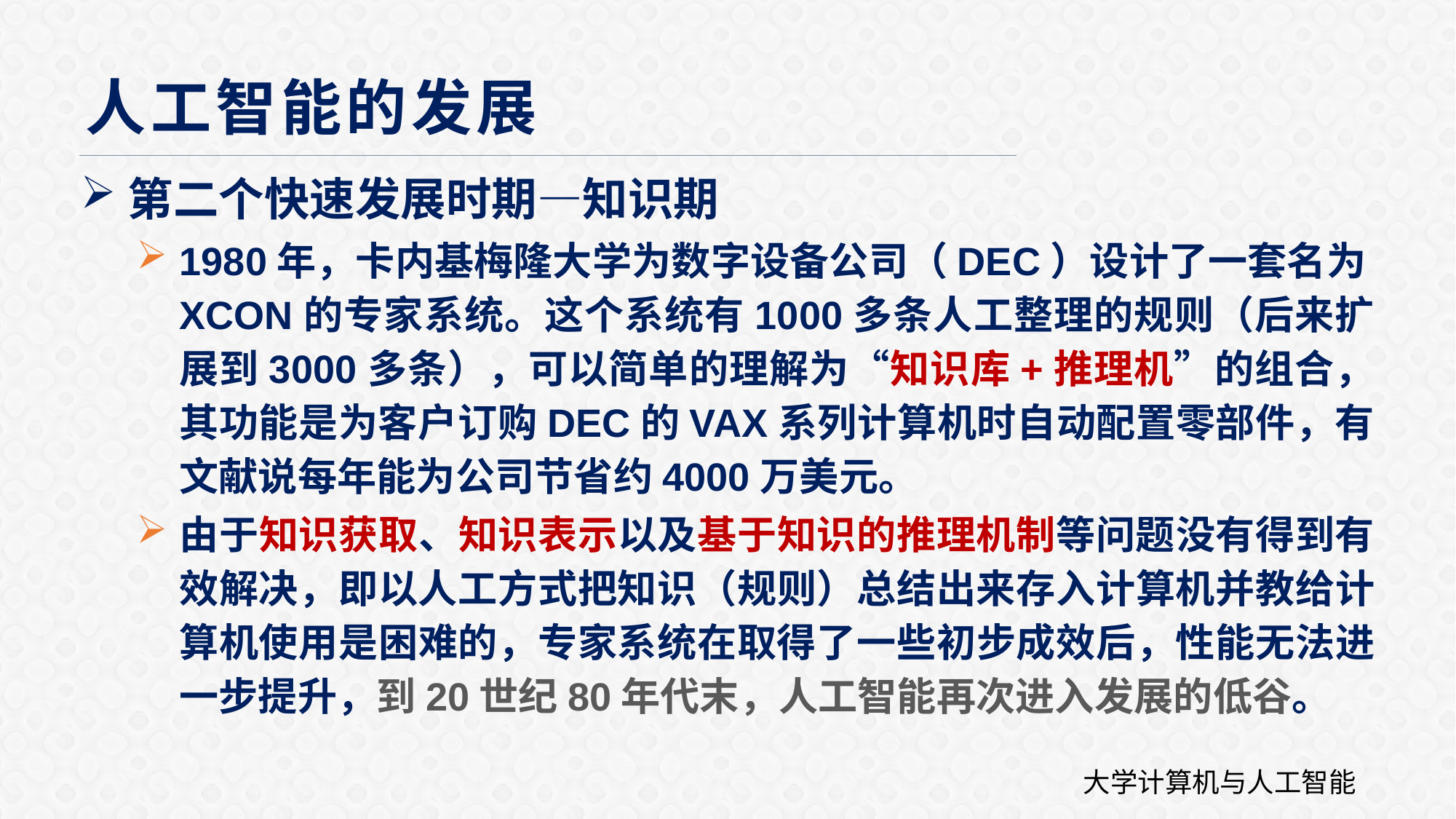

人工智能的发展
第二个快速发展时期—知识期
1980年，卡内基梅隆大学为数字设备公司（DEC）设计了一套名为XCON的专家系统。这个系统有1000多条人工整理的规则（后来扩展到3000多条），可以简单的理解为“知识库+推理机”的组合，其功能是为客户订购DEC的VAX系列计算机时自动配置零部件，有文献说每年能为公司节省约4000万美元。
由于知识获取、知识表示以及基于知识的推理机制等问题没有得到有效解决，即以人工方式把知识（规则）总结出来存入计算机并教给计算机使用是困难的，专家系统在取得了一些初步成效后，性能无法进一步提升，到20世纪80年代末，人工智能再次进入发展的低谷。